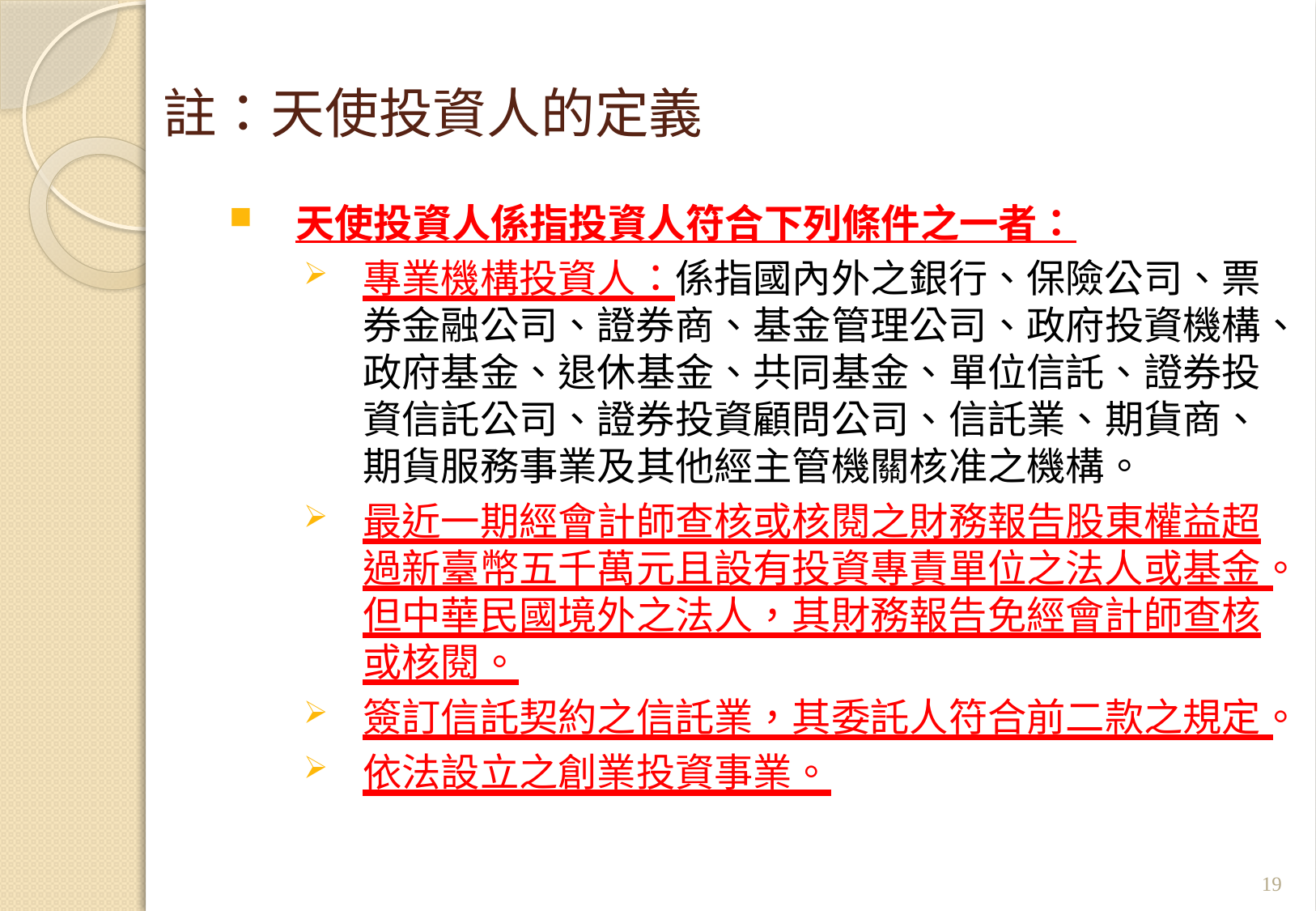

# 註：天使投資人的定義
天使投資人係指投資人符合下列條件之一者：
專業機構投資人：係指國內外之銀行、保險公司、票券金融公司、證券商、基金管理公司、政府投資機構、政府基金、退休基金、共同基金、單位信託、證券投資信託公司、證券投資顧問公司、信託業、期貨商、期貨服務事業及其他經主管機關核准之機構。
最近一期經會計師查核或核閱之財務報告股東權益超過新臺幣五千萬元且設有投資專責單位之法人或基金。但中華民國境外之法人，其財務報告免經會計師查核或核閱。
簽訂信託契約之信託業，其委託人符合前二款之規定。
依法設立之創業投資事業。
19